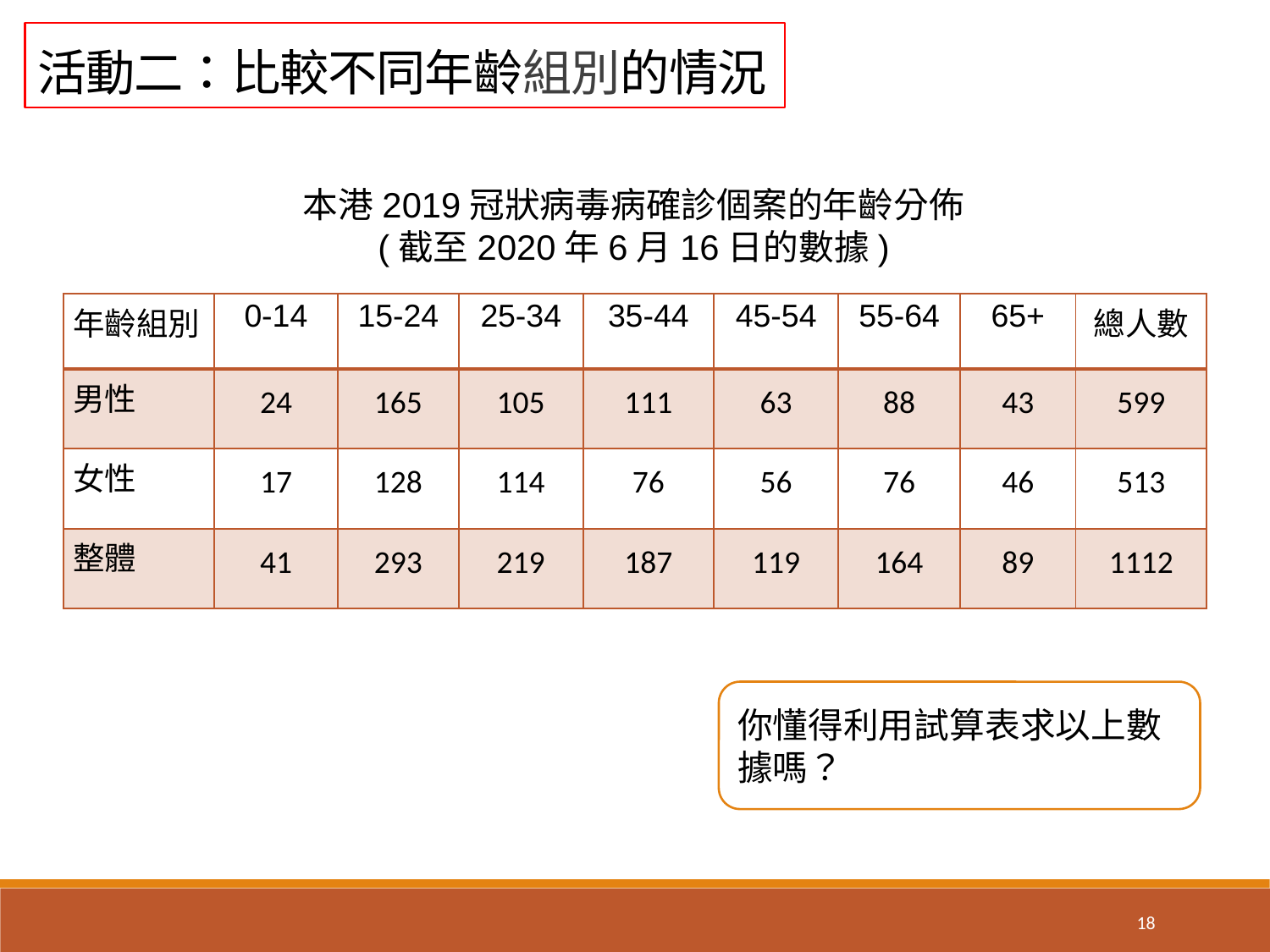

活動二：比較不同年齡組別的情況
本港2019冠狀病毒病確診個案的年齡分佈
(截至2020年6月16日的數據)
| 年齡組別 | 0-14 | 15-24 | 25-34 | 35-44 | 45-54 | 55-64 | 65+ | 總人數 |
| --- | --- | --- | --- | --- | --- | --- | --- | --- |
| 男性 | 24 | 165 | 105 | 111 | 63 | 88 | 43 | 599 |
| 女性 | 17 | 128 | 114 | 76 | 56 | 76 | 46 | 513 |
| 整體 | 41 | 293 | 219 | 187 | 119 | 164 | 89 | 1112 |
你懂得利用試算表求以上數據嗎？

18